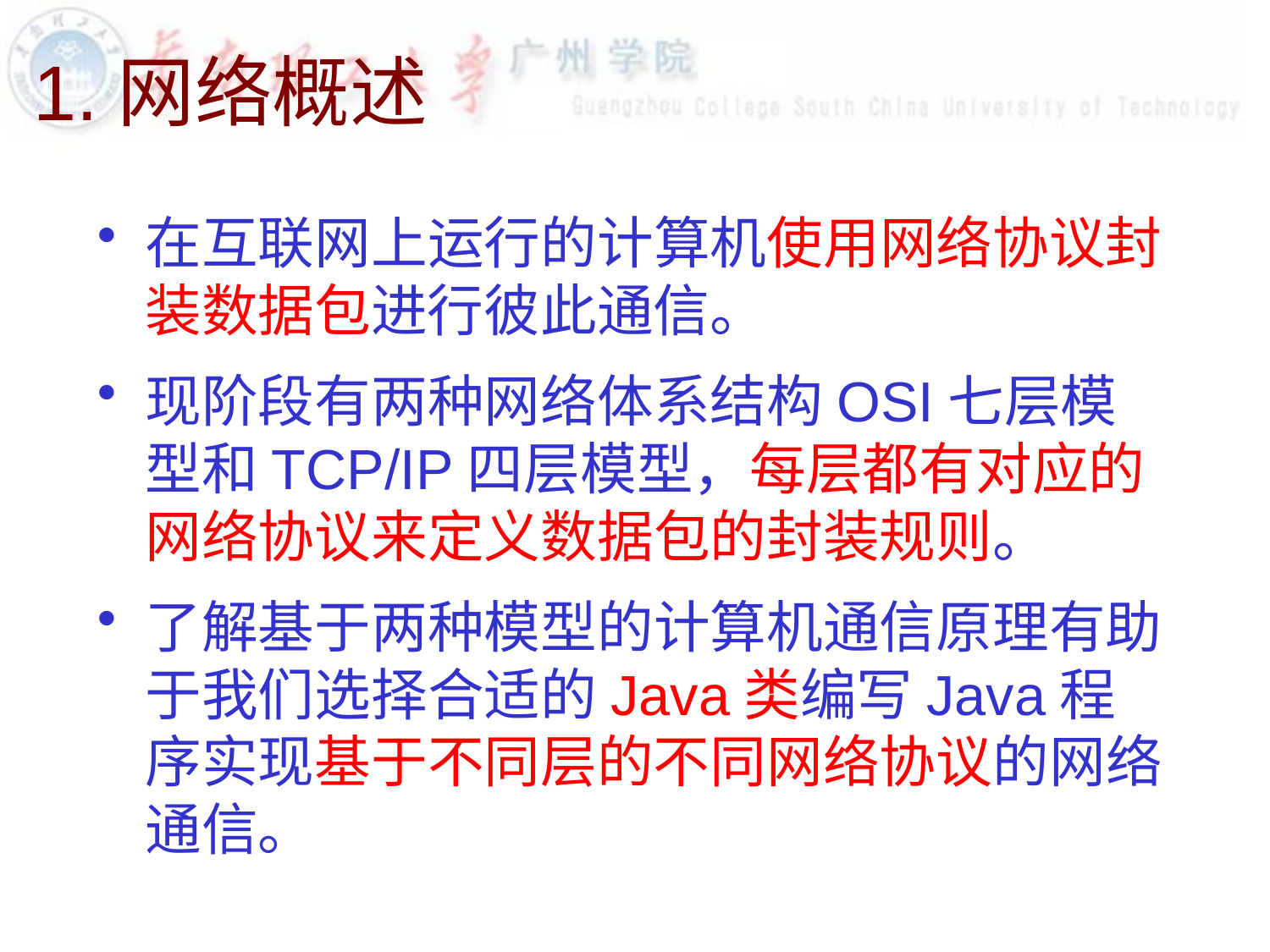

# 1.网络概述
在互联网上运行的计算机使用网络协议封装数据包进行彼此通信。
现阶段有两种网络体系结构OSI七层模型和TCP/IP四层模型，每层都有对应的网络协议来定义数据包的封装规则。
了解基于两种模型的计算机通信原理有助于我们选择合适的Java类编写Java程序实现基于不同层的不同网络协议的网络通信。